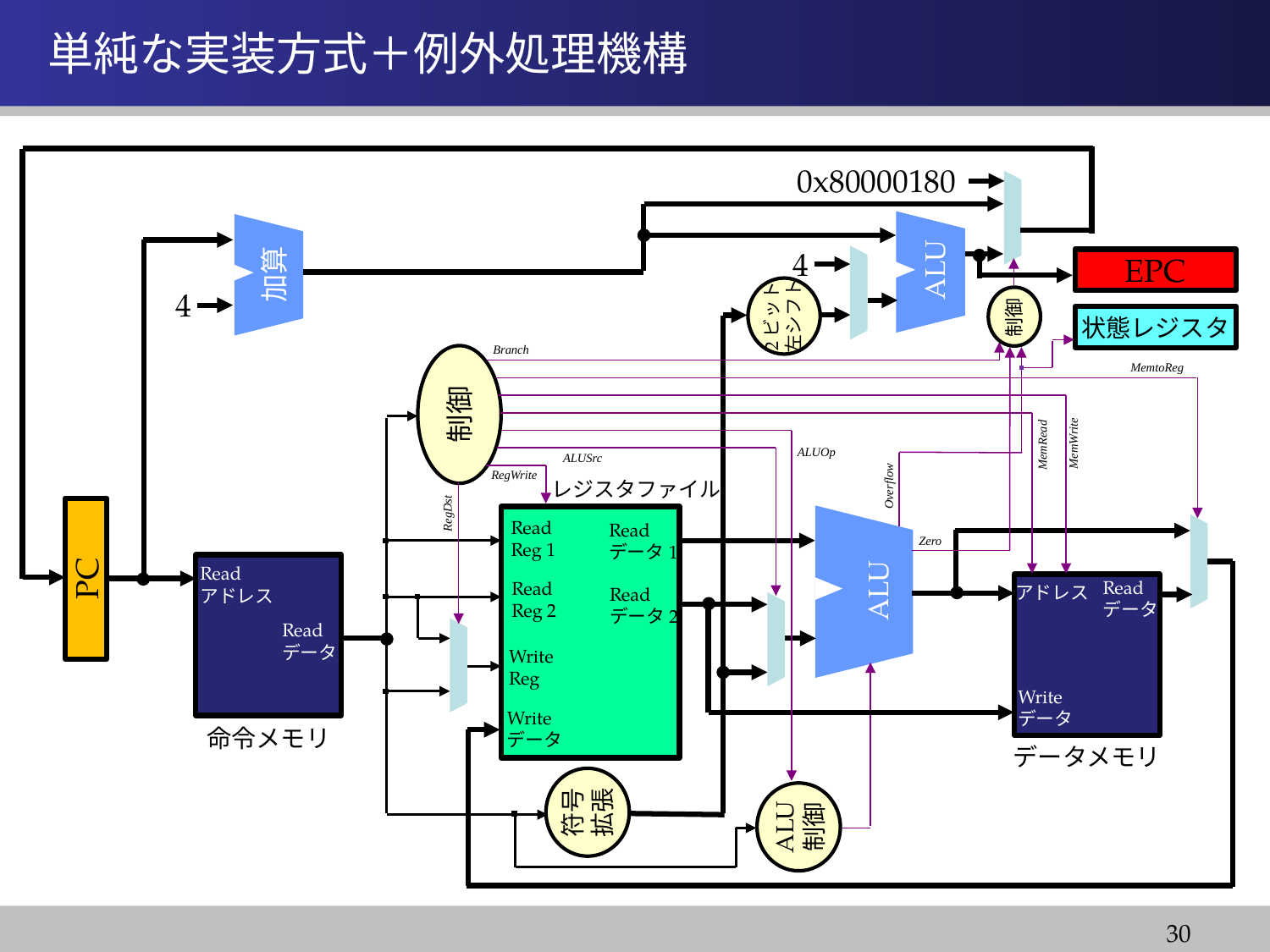

情報システム基盤学基礎１
# 単純な実装方式＋例外処理機構
0x80000180

4

ALU
EPC
加算

4

2ビット
左シフト

制御
状態レジスタ
Branch

MemtoReg
制御
MemWrite
MemRead
ALUOp
ALUSrc
RegWrite
Overflow
レジスタファイル
RegDst

Read
Reg 1
Read
データ1
Zero

Read
アドレス
PC
ALU
Read
データ
Read
Reg 2

アドレス
Read
データ2

Read
データ

Write
Reg

Write
データ
Write
データ
命令メモリ
データメモリ

符号
拡張

ALU
制御
30